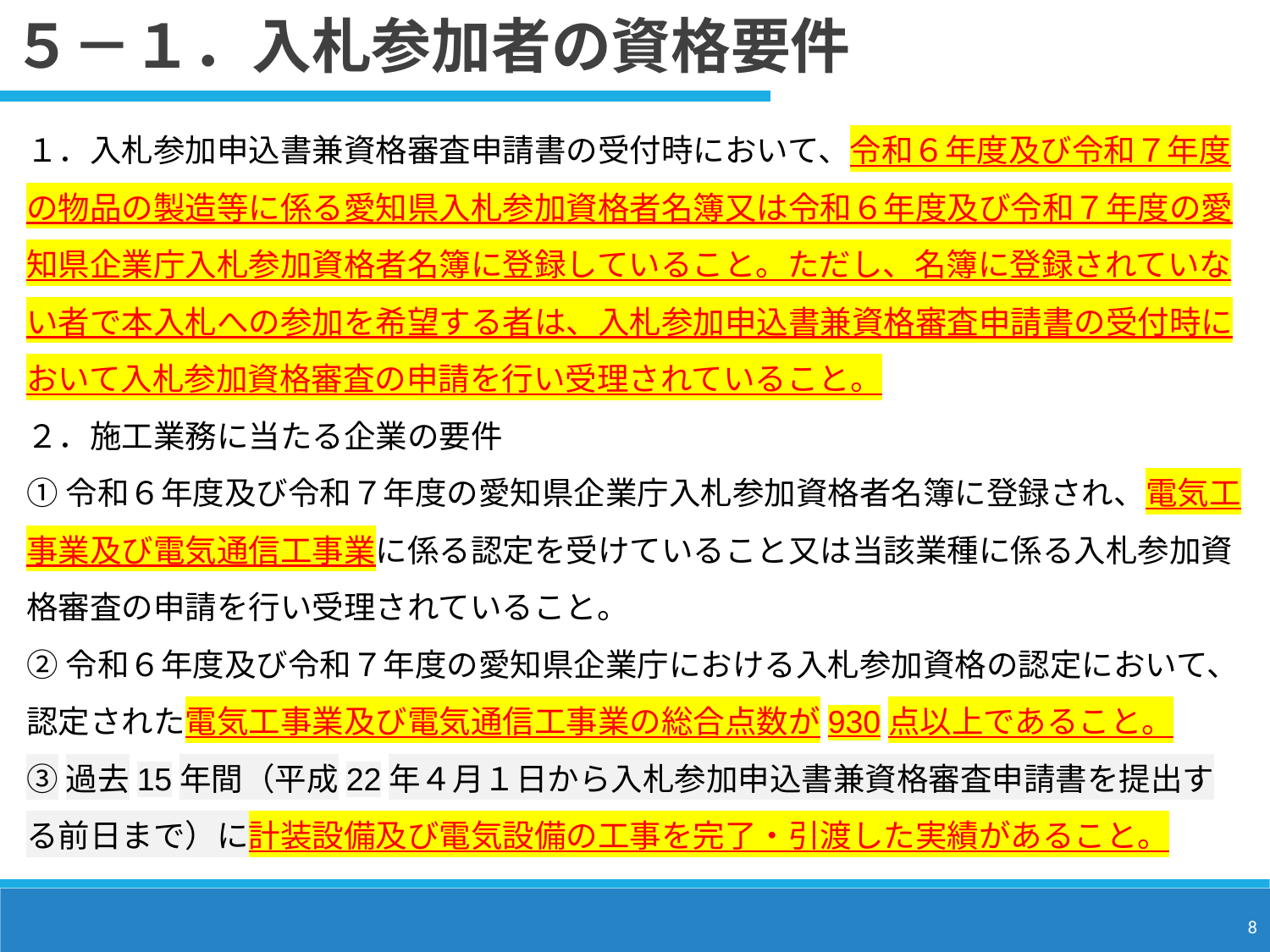

５－１．入札参加者の資格要件
１．入札参加申込書兼資格審査申請書の受付時において、令和６年度及び令和７年度の物品の製造等に係る愛知県入札参加資格者名簿又は令和６年度及び令和７年度の愛知県企業庁入札参加資格者名簿に登録していること。ただし、名簿に登録されていない者で本入札への参加を希望する者は、入札参加申込書兼資格審査申請書の受付時において入札参加資格審査の申請を行い受理されていること。
２．施工業務に当たる企業の要件
①令和６年度及び令和７年度の愛知県企業庁入札参加資格者名簿に登録され、電気工事業及び電気通信工事業に係る認定を受けていること又は当該業種に係る入札参加資格審査の申請を行い受理されていること。
②令和６年度及び令和７年度の愛知県企業庁における入札参加資格の認定において、認定された電気工事業及び電気通信工事業の総合点数が930点以上であること。
③過去15年間（平成22年４月１日から入札参加申込書兼資格審査申請書を提出する前日まで）に計装設備及び電気設備の工事を完了・引渡した実績があること。
8